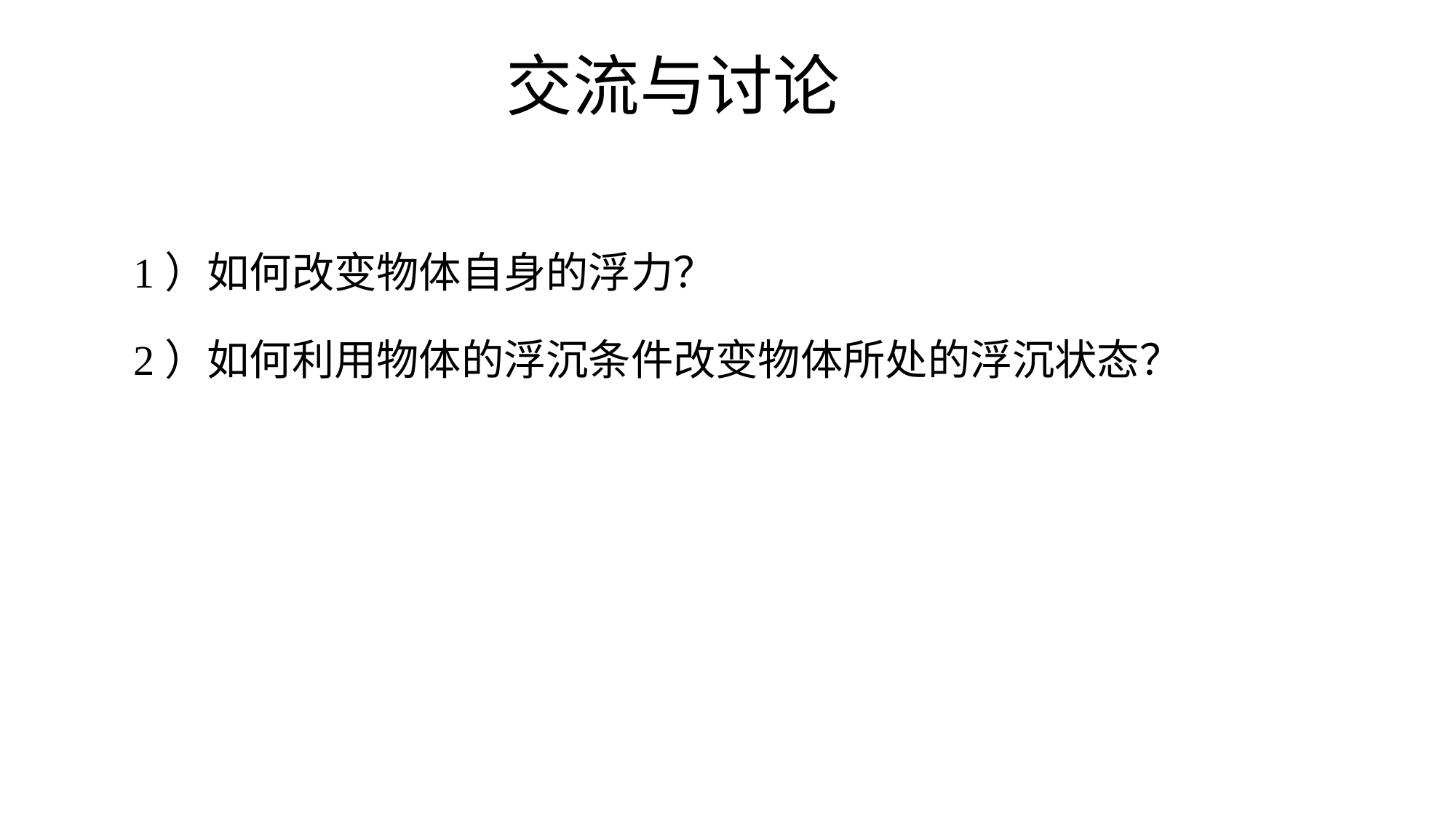

交流与讨论
1）如何改变物体自身的浮力？
2）如何利用物体的浮沉条件改变物体所处的浮沉状态？